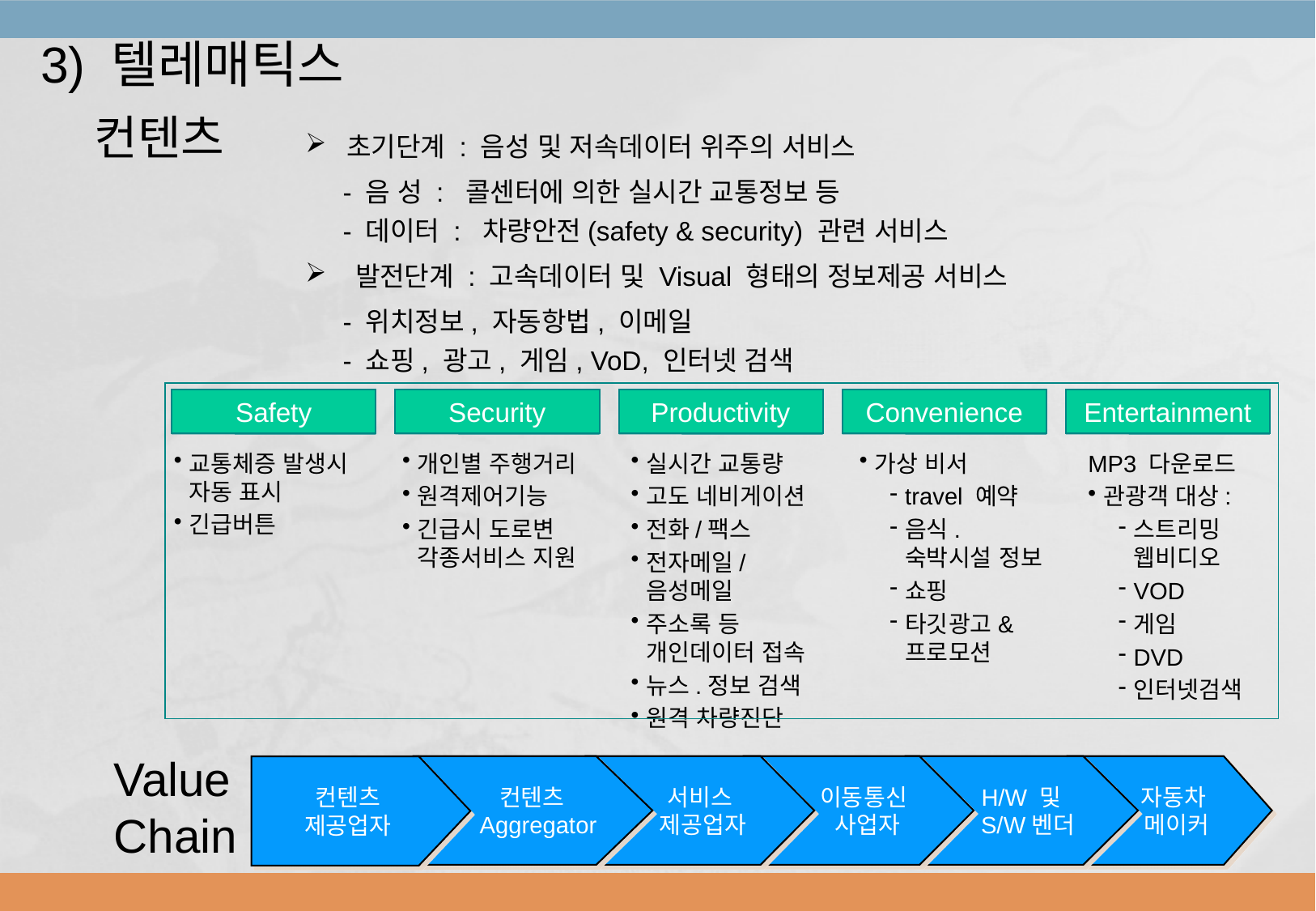

3) 텔레매틱스
컨텐츠
 초기단계 : 음성 및 저속데이터 위주의 서비스
     - 음 성 :  콜센터에 의한 실시간 교통정보 등
     - 데이터 :  차량안전(safety & security) 관련 서비스
  발전단계 : 고속데이터 및 Visual 형태의 정보제공 서비스
     - 위치정보, 자동항법, 이메일
     - 쇼핑, 광고, 게임, VoD, 인터넷 검색

Safety
Security
Productivity
Convenience
Entertainment

교통체증 발생시 자동 표시
긴급버튼
개인별 주행거리
원격제어기능
긴급시 도로변 각종서비스 지원
실시간 교통량
고도 네비게이션
전화/팩스
전자메일/음성메일
주소록 등 개인데이터 접속
뉴스.정보 검색
원격 차량진단
가상 비서
travel 예약
음식.숙박시설 정보
쇼핑
타깃광고&프로모션
MP3 다운로드
관광객 대상:
스트리밍 웹비디오
VOD
게임
DVD
인터넷검색
Value
Chain
    컨텐츠
     Aggregator
    서비스
    제공업자
      이동통신
      사업자
      H/W 및
      S/W벤더
     자동차
     메이커
컨텐츠
제공업자